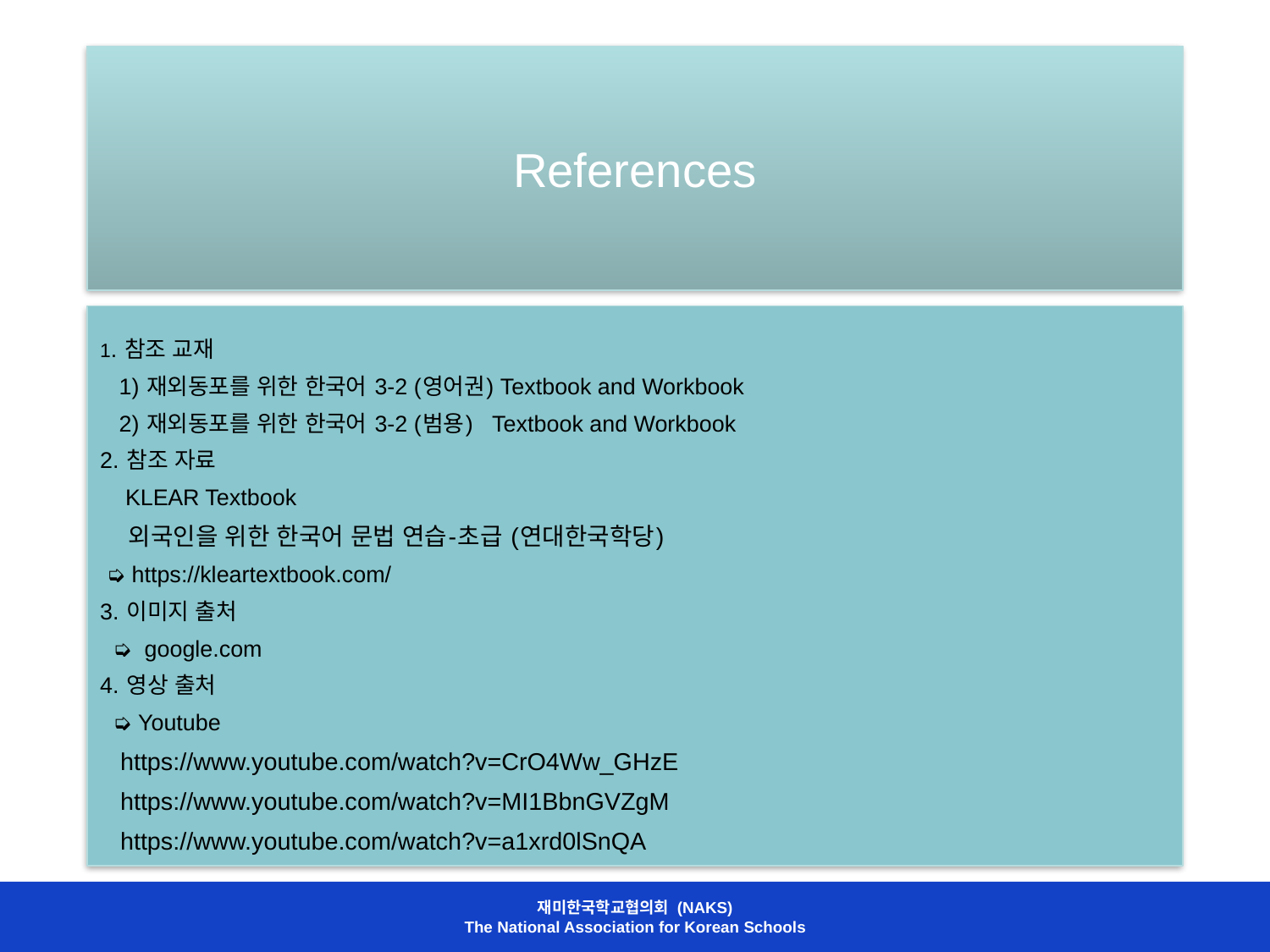

# References

1. 참조 교재
   1) 재외동포를 위한 한국어 3-2 (영어권) Textbook and Workbook
   2) 재외동포를 위한 한국어 3-2 (범용)   Textbook and Workbook
2. 참조 자료
    KLEAR Textbook
    외국인을 위한 한국어 문법 연습-초급 (연대한국학당)
 ➭ https://kleartextbook.com/
3. 이미지 출처
  ➭  google.com
4. 영상 출처
  ➭ Youtube
   https://www.youtube.com/watch?v=CrO4Ww_GHzE
   https://www.youtube.com/watch?v=MI1BbnGVZgM
   https://www.youtube.com/watch?v=a1xrd0lSnQA

재미한국학교협의회 (NAKS)
The National Association for Korean Schools